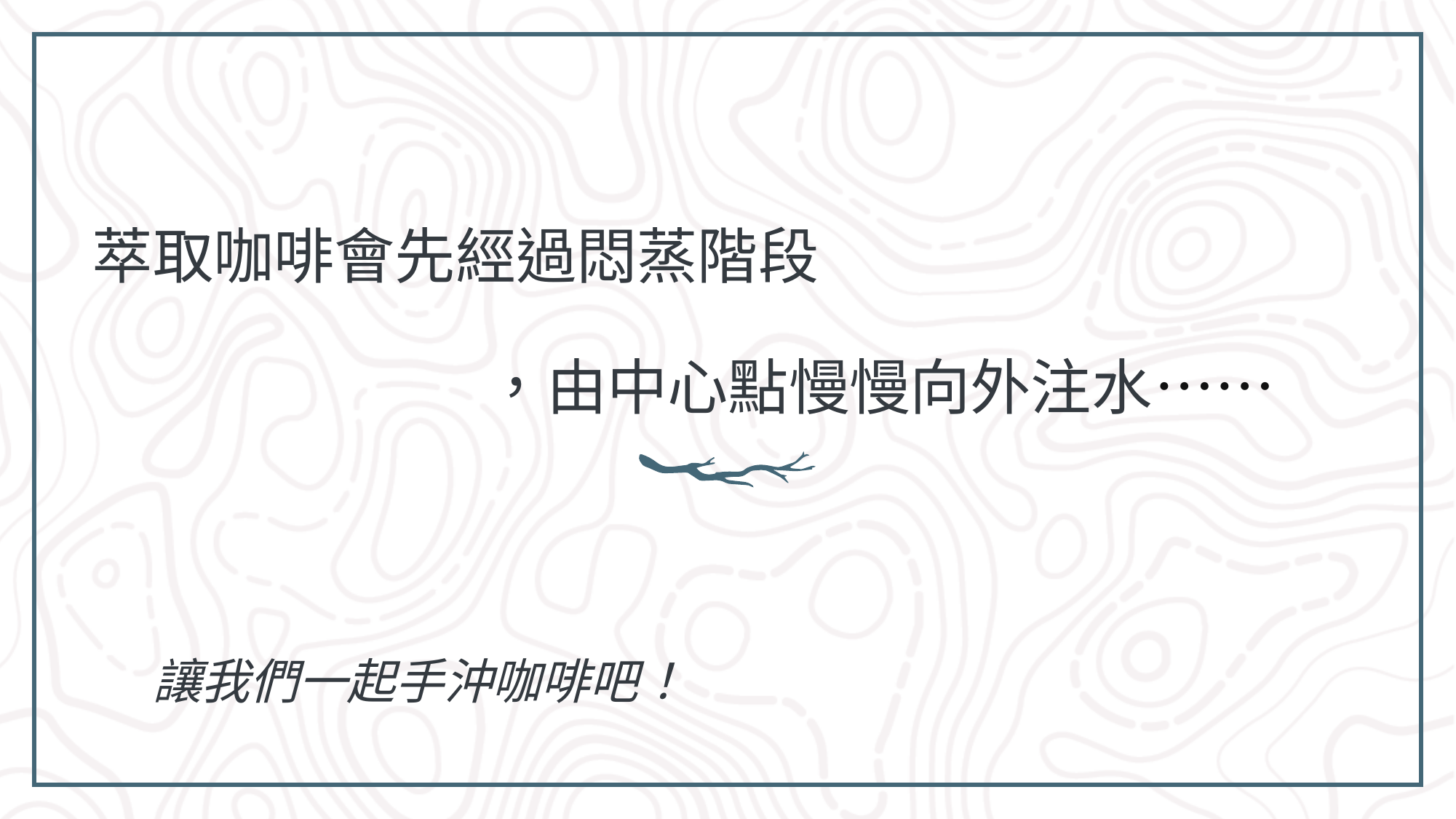

# 萃取咖啡會先經過悶蒸階段 ，由中心點慢慢向外注水……
讓我們一起手沖咖啡吧！